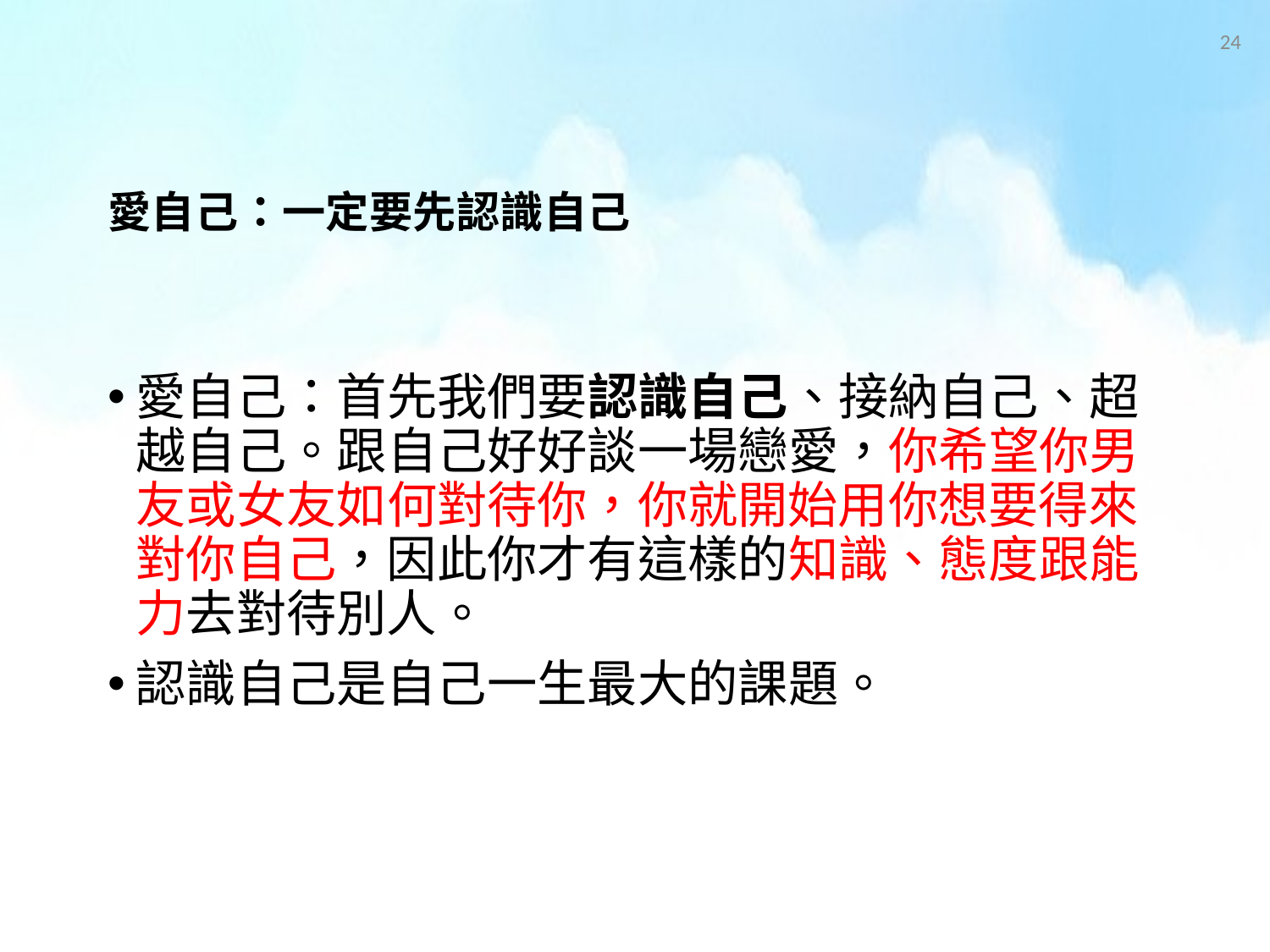

24
# 愛自己：一定要先認識自己
愛自己：首先我們要認識自己、接納自己、超越自己。跟自己好好談一場戀愛，你希望你男友或女友如何對待你，你就開始用你想要得來對你自己，因此你才有這樣的知識、態度跟能力去對待別人。
認識自己是自己一生最大的課題。